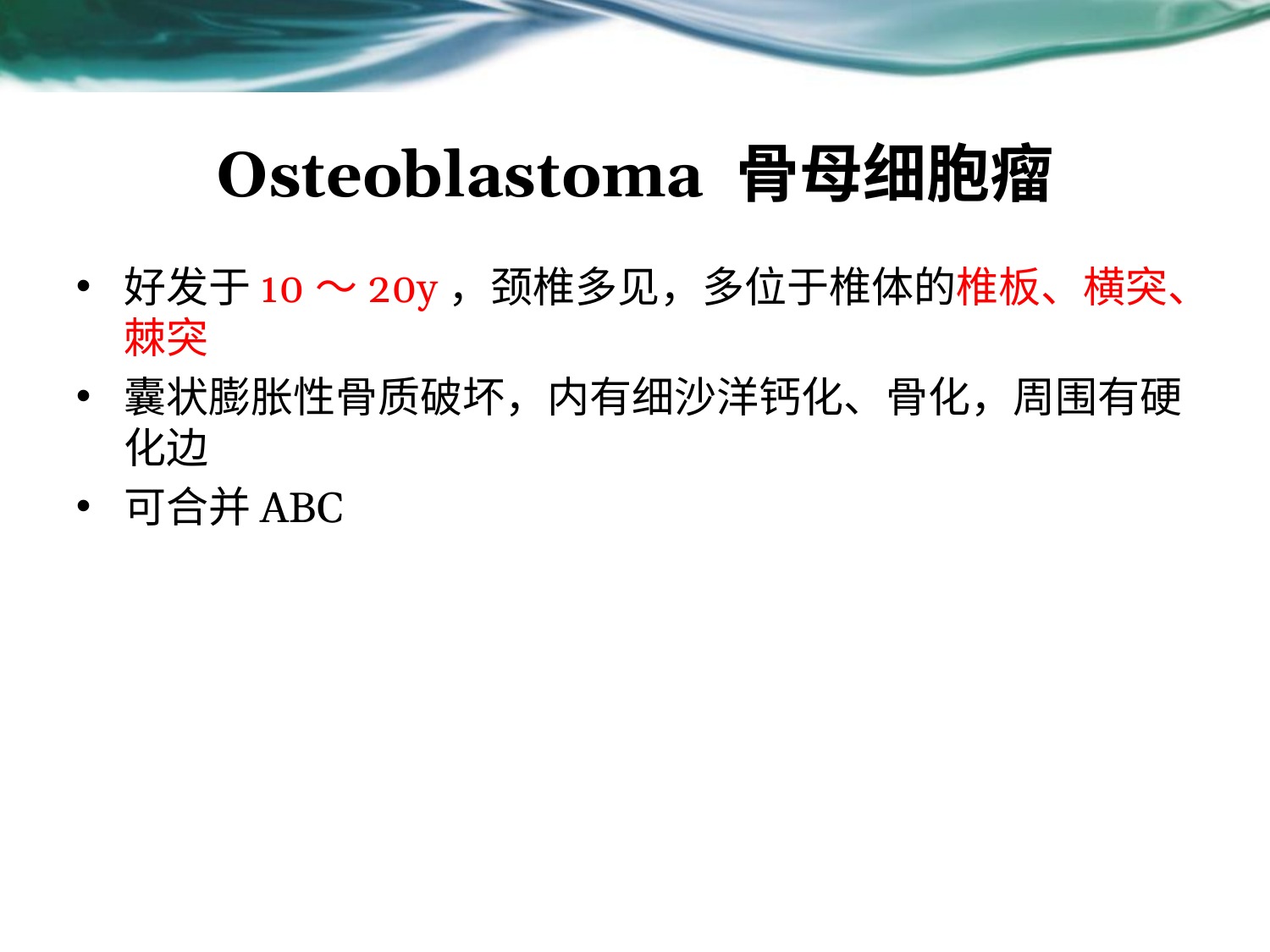

# Osteoblastoma 骨母细胞瘤
好发于10～20y，颈椎多见，多位于椎体的椎板、横突、棘突
囊状膨胀性骨质破坏，内有细沙洋钙化、骨化，周围有硬化边
可合并ABC